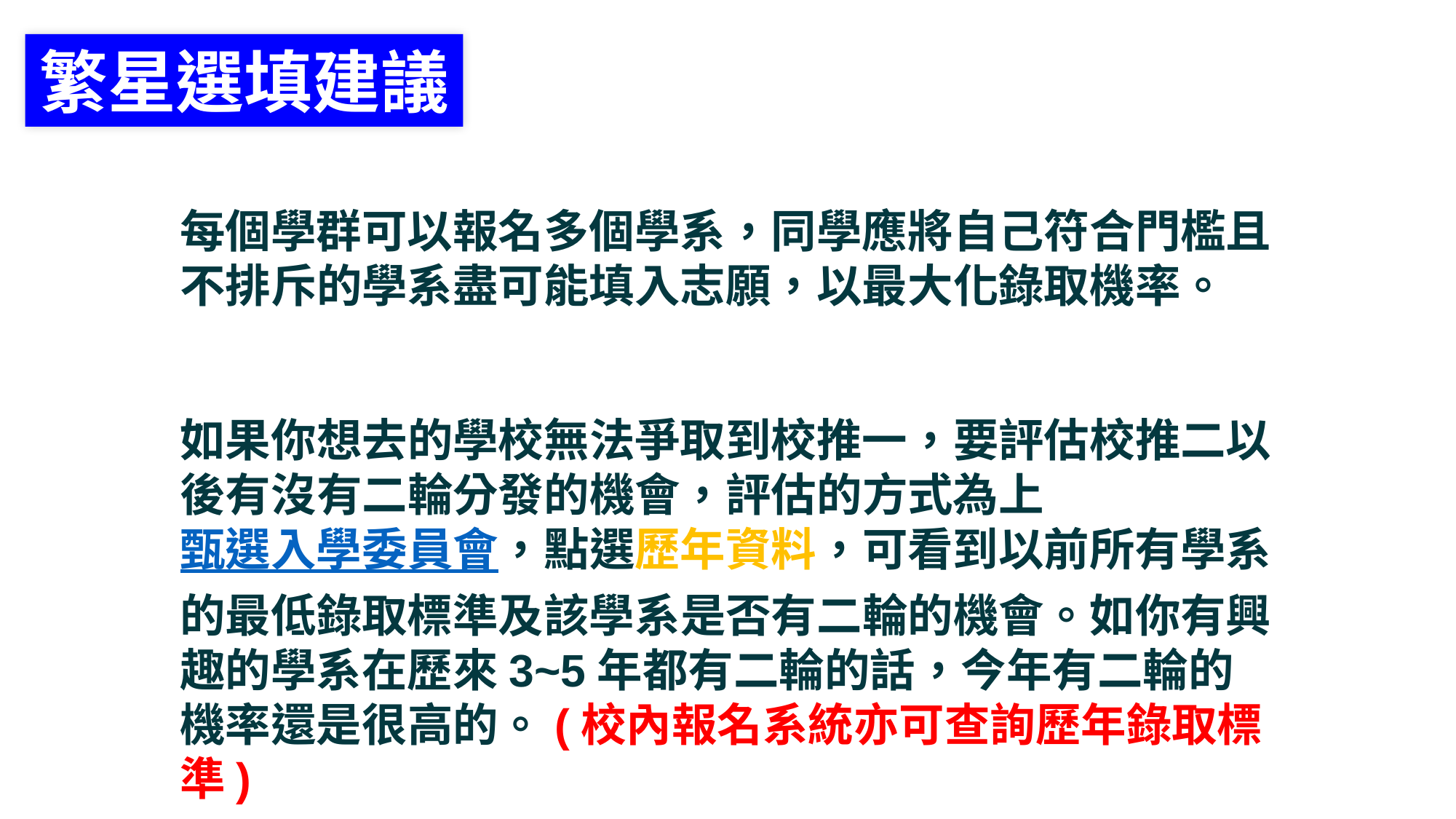

繁星選填建議
每個學群可以報名多個學系，同學應將自己符合門檻且不排斥的學系盡可能填入志願，以最大化錄取機率。
如果你想去的學校無法爭取到校推一，要評估校推二以後有沒有二輪分發的機會，評估的方式為上甄選入學委員會，點選歷年資料，可看到以前所有學系的最低錄取標準及該學系是否有二輪的機會。如你有興趣的學系在歷來3~5年都有二輪的話，今年有二輪的機率還是很高的。(校內報名系統亦可查詢歷年錄取標準)